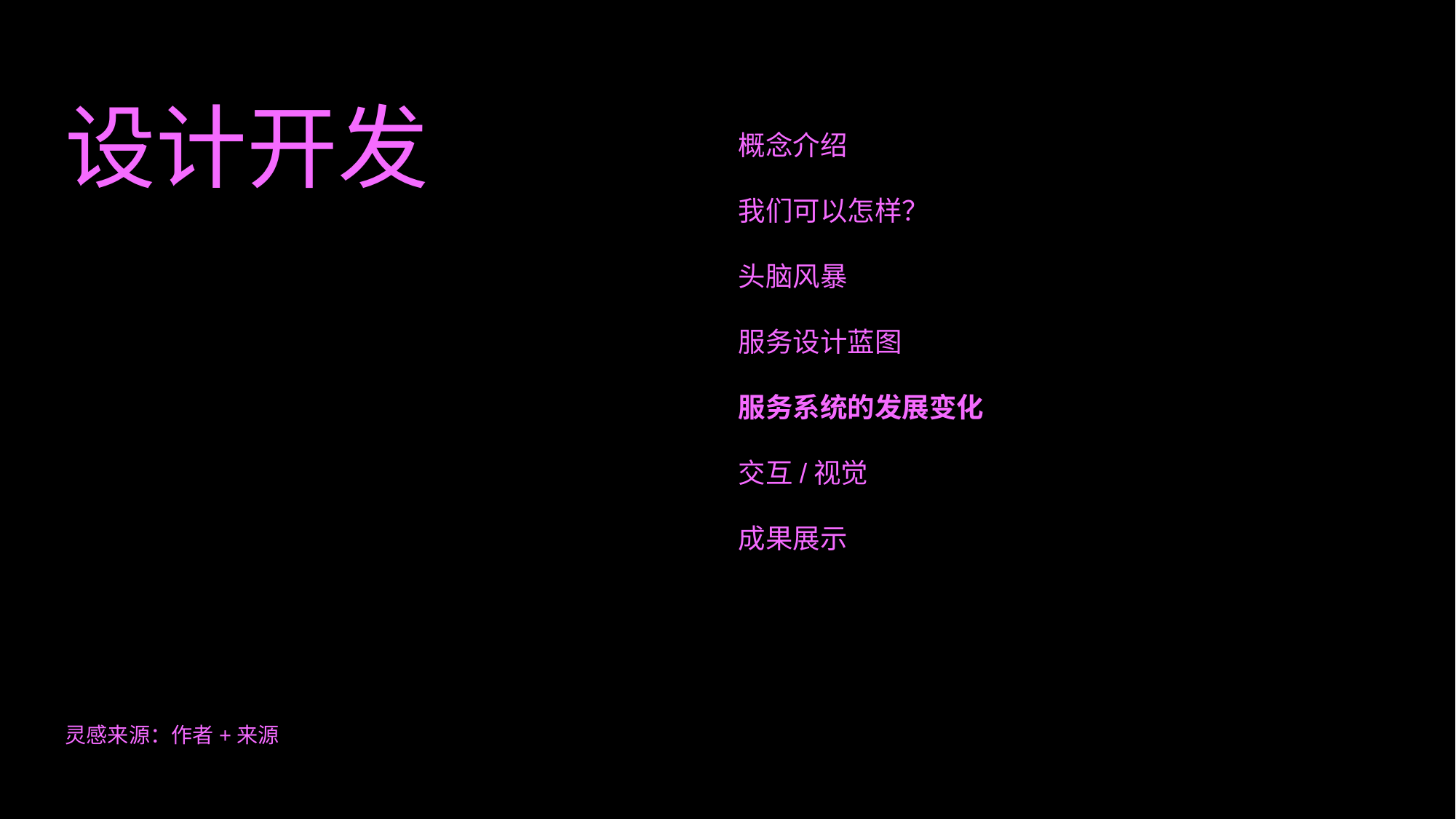

设计开发
概念介绍

我们可以怎样？

头脑风暴

服务设计蓝图

服务系统的发展变化

交互/视觉

成果展示

灵感来源：作者+来源